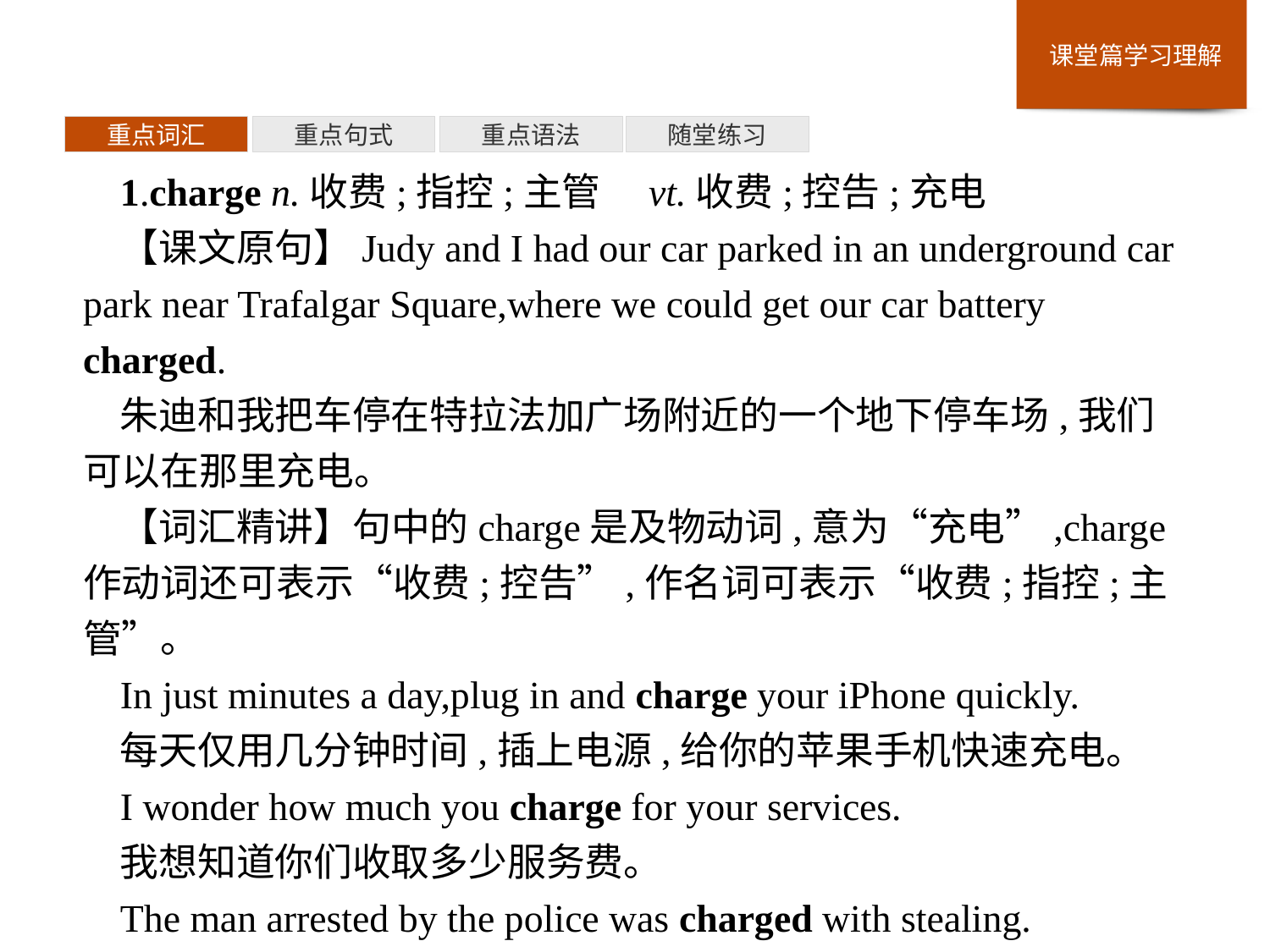

重点词汇
重点句式
重点语法
随堂练习
1.charge n.收费;指控;主管　vt.收费;控告;充电
【课文原句】Judy and I had our car parked in an underground car park near Trafalgar Square,where we could get our car battery charged.
朱迪和我把车停在特拉法加广场附近的一个地下停车场,我们可以在那里充电。
【词汇精讲】句中的charge是及物动词,意为“充电”,charge作动词还可表示“收费;控告”,作名词可表示“收费;指控;主管”。
In just minutes a day,plug in and charge your iPhone quickly.
每天仅用几分钟时间,插上电源,给你的苹果手机快速充电。
I wonder how much you charge for your services.
我想知道你们收取多少服务费。
The man arrested by the police was charged with stealing.
被警察逮捕的男子被指控盗窃。